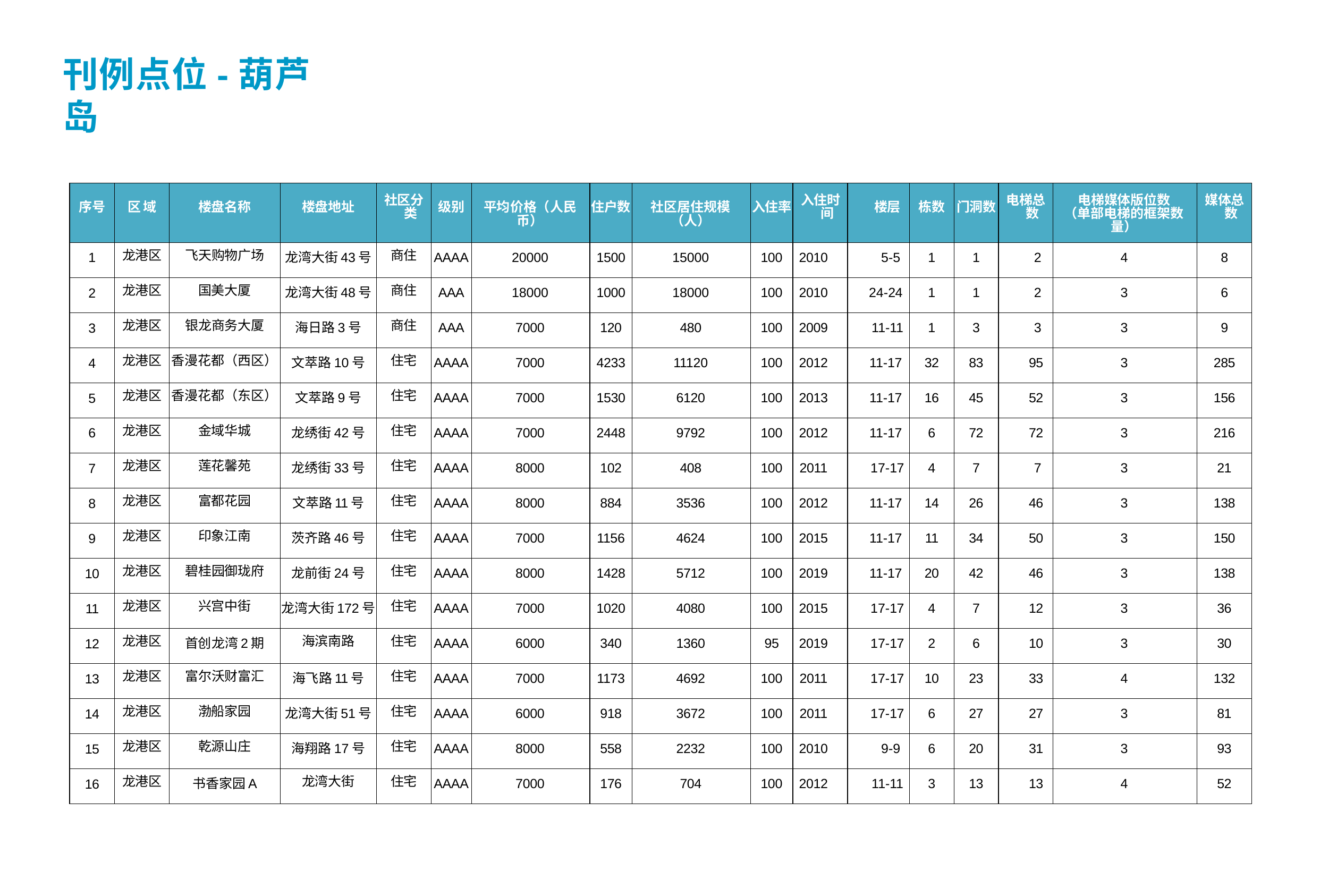

# 刊例点位-葫芦岛
| 序号 | 区 域 | 楼盘名称 | 楼盘地址 | 社区分类 | 级别 | 平均价格（人民币） | 住户数 | 社区居住规模（人） | 入住率 | 入住时间 | 楼层 | 栋数 | 门洞数 | 电梯总数 | 电梯媒体版位数 （单部电梯的框架数量） | 媒体总数 |
| --- | --- | --- | --- | --- | --- | --- | --- | --- | --- | --- | --- | --- | --- | --- | --- | --- |
| 1 | 龙港区 | 飞天购物广场 | 龙湾大街43号 | 商住 | AAAA | 20000 | 1500 | 15000 | 100 | 2010 | 5-5 | 1 | 1 | 2 | 4 | 8 |
| 2 | 龙港区 | 国美大厦 | 龙湾大街48号 | 商住 | AAA | 18000 | 1000 | 18000 | 100 | 2010 | 24-24 | 1 | 1 | 2 | 3 | 6 |
| 3 | 龙港区 | 银龙商务大厦 | 海日路3号 | 商住 | AAA | 7000 | 120 | 480 | 100 | 2009 | 11-11 | 1 | 3 | 3 | 3 | 9 |
| 4 | 龙港区 | 香漫花都（西区） | 文萃路10号 | 住宅 | AAAA | 7000 | 4233 | 11120 | 100 | 2012 | 11-17 | 32 | 83 | 95 | 3 | 285 |
| 5 | 龙港区 | 香漫花都（东区） | 文萃路9号 | 住宅 | AAAA | 7000 | 1530 | 6120 | 100 | 2013 | 11-17 | 16 | 45 | 52 | 3 | 156 |
| 6 | 龙港区 | 金域华城 | 龙绣街42号 | 住宅 | AAAA | 7000 | 2448 | 9792 | 100 | 2012 | 11-17 | 6 | 72 | 72 | 3 | 216 |
| 7 | 龙港区 | 莲花馨苑 | 龙绣街33号 | 住宅 | AAAA | 8000 | 102 | 408 | 100 | 2011 | 17-17 | 4 | 7 | 7 | 3 | 21 |
| 8 | 龙港区 | 富都花园 | 文萃路11号 | 住宅 | AAAA | 8000 | 884 | 3536 | 100 | 2012 | 11-17 | 14 | 26 | 46 | 3 | 138 |
| 9 | 龙港区 | 印象江南 | 茨齐路46号 | 住宅 | AAAA | 7000 | 1156 | 4624 | 100 | 2015 | 11-17 | 11 | 34 | 50 | 3 | 150 |
| 10 | 龙港区 | 碧桂园御珑府 | 龙前街24号 | 住宅 | AAAA | 8000 | 1428 | 5712 | 100 | 2019 | 11-17 | 20 | 42 | 46 | 3 | 138 |
| 11 | 龙港区 | 兴宫中街 | 龙湾大街172号 | 住宅 | AAAA | 7000 | 1020 | 4080 | 100 | 2015 | 17-17 | 4 | 7 | 12 | 3 | 36 |
| 12 | 龙港区 | 首创龙湾2期 | 海滨南路 | 住宅 | AAAA | 6000 | 340 | 1360 | 95 | 2019 | 17-17 | 2 | 6 | 10 | 3 | 30 |
| 13 | 龙港区 | 富尔沃财富汇 | 海飞路11号 | 住宅 | AAAA | 7000 | 1173 | 4692 | 100 | 2011 | 17-17 | 10 | 23 | 33 | 4 | 132 |
| 14 | 龙港区 | 渤船家园 | 龙湾大街51号 | 住宅 | AAAA | 6000 | 918 | 3672 | 100 | 2011 | 17-17 | 6 | 27 | 27 | 3 | 81 |
| 15 | 龙港区 | 乾源山庄 | 海翔路17号 | 住宅 | AAAA | 8000 | 558 | 2232 | 100 | 2010 | 9-9 | 6 | 20 | 31 | 3 | 93 |
| 16 | 龙港区 | 书香家园A | 龙湾大街 | 住宅 | AAAA | 7000 | 176 | 704 | 100 | 2012 | 11-11 | 3 | 13 | 13 | 4 | 52 |